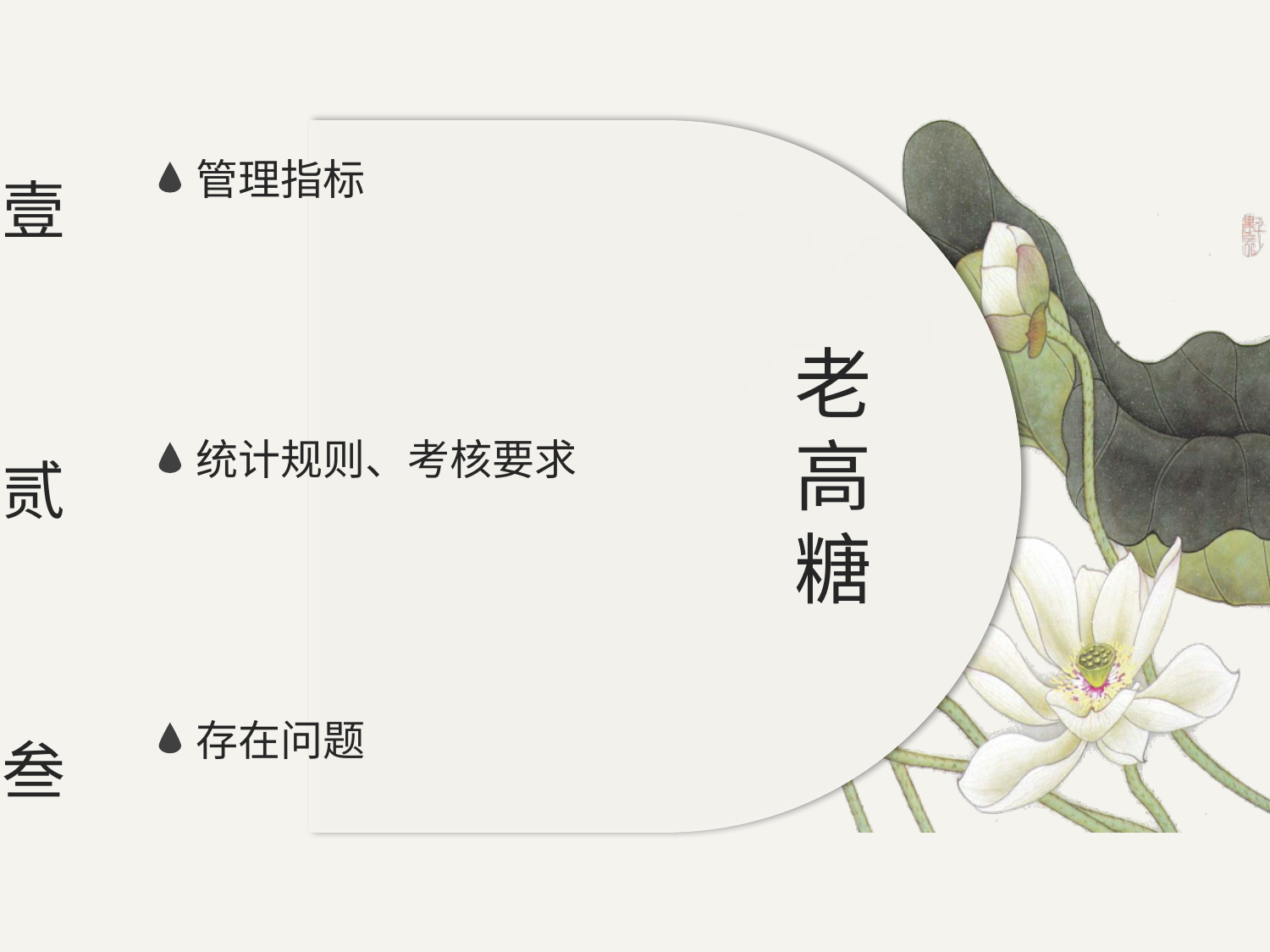

管理指标
壹

老高糖
统计规则、考核要求
贰

存在问题
叁